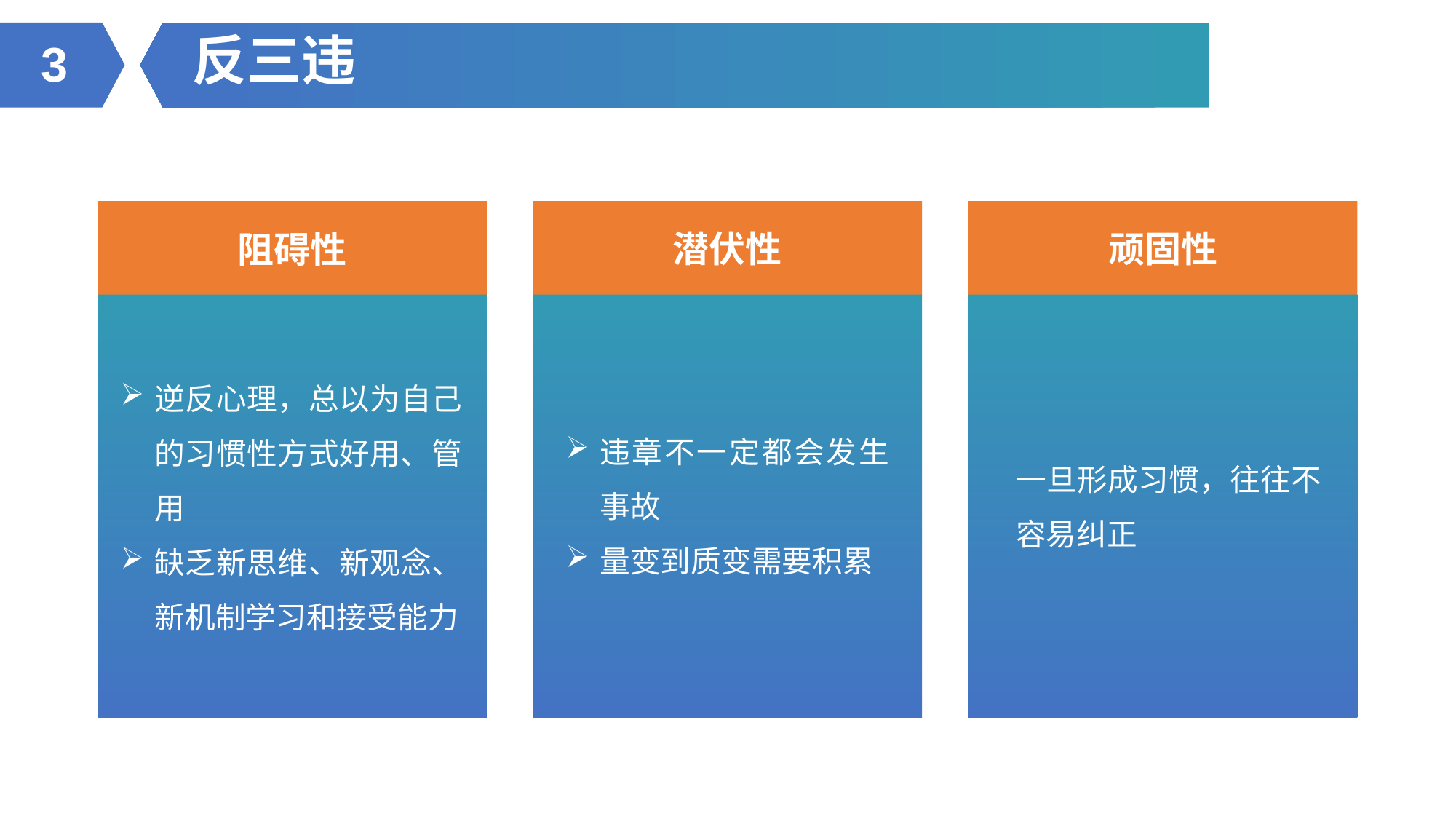

反三违

3

潜伏性
顽固性
阻碍性

逆反心理，总以为自己的习惯性方式好用、管用
缺乏新思维、新观念、新机制学习和接受能力
违章不一定都会发生事故
量变到质变需要积累
一旦形成习惯，往往不容易纠正